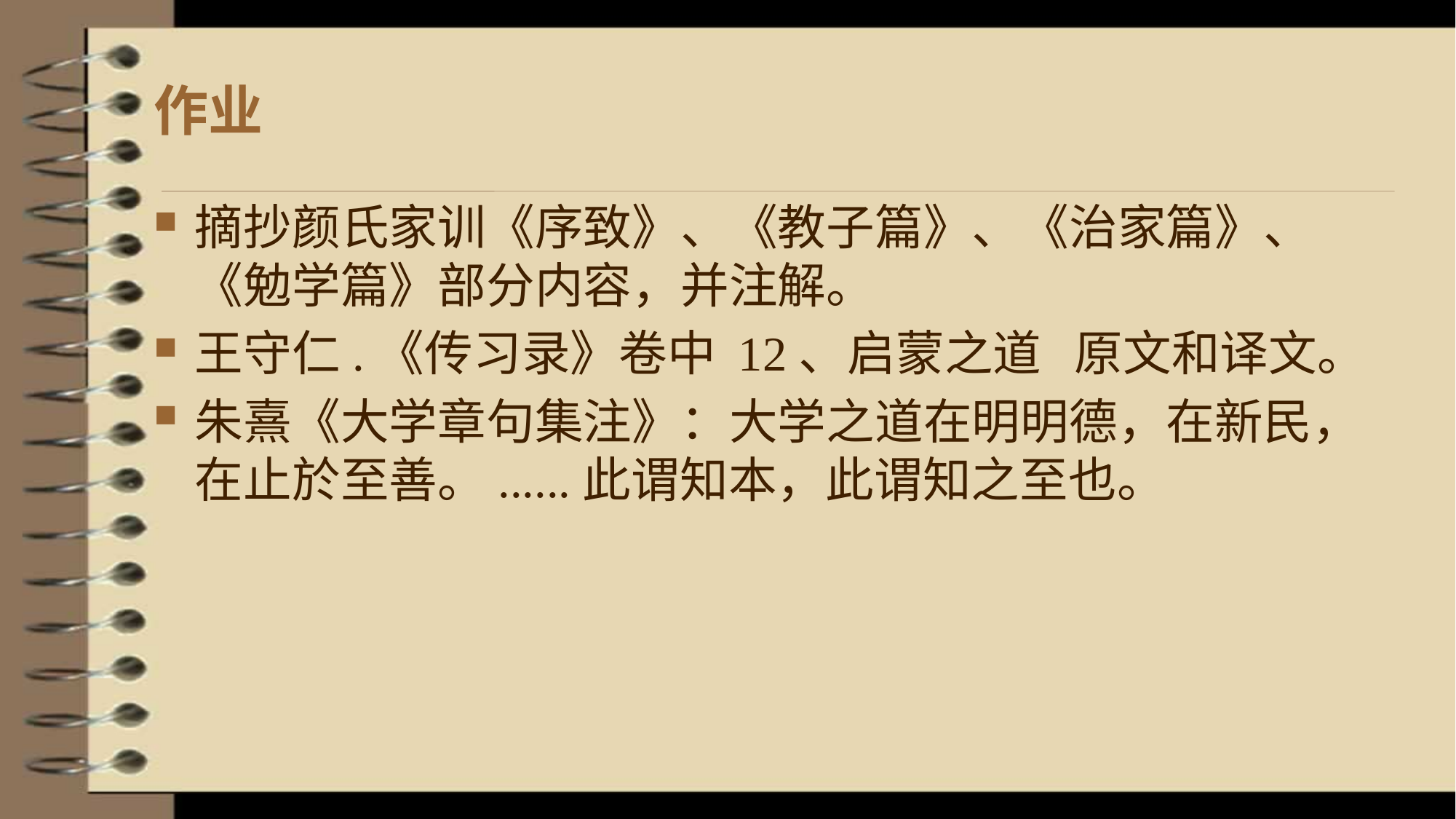

# 作业
摘抄颜氏家训《序致》、《教子篇》、《治家篇》、《勉学篇》部分内容，并注解。
王守仁.《传习录》卷中 12、启蒙之道   原文和译文。
朱熹《大学章句集注》：大学之道在明明德，在新民，在止於至善。......此谓知本，此谓知之至也。